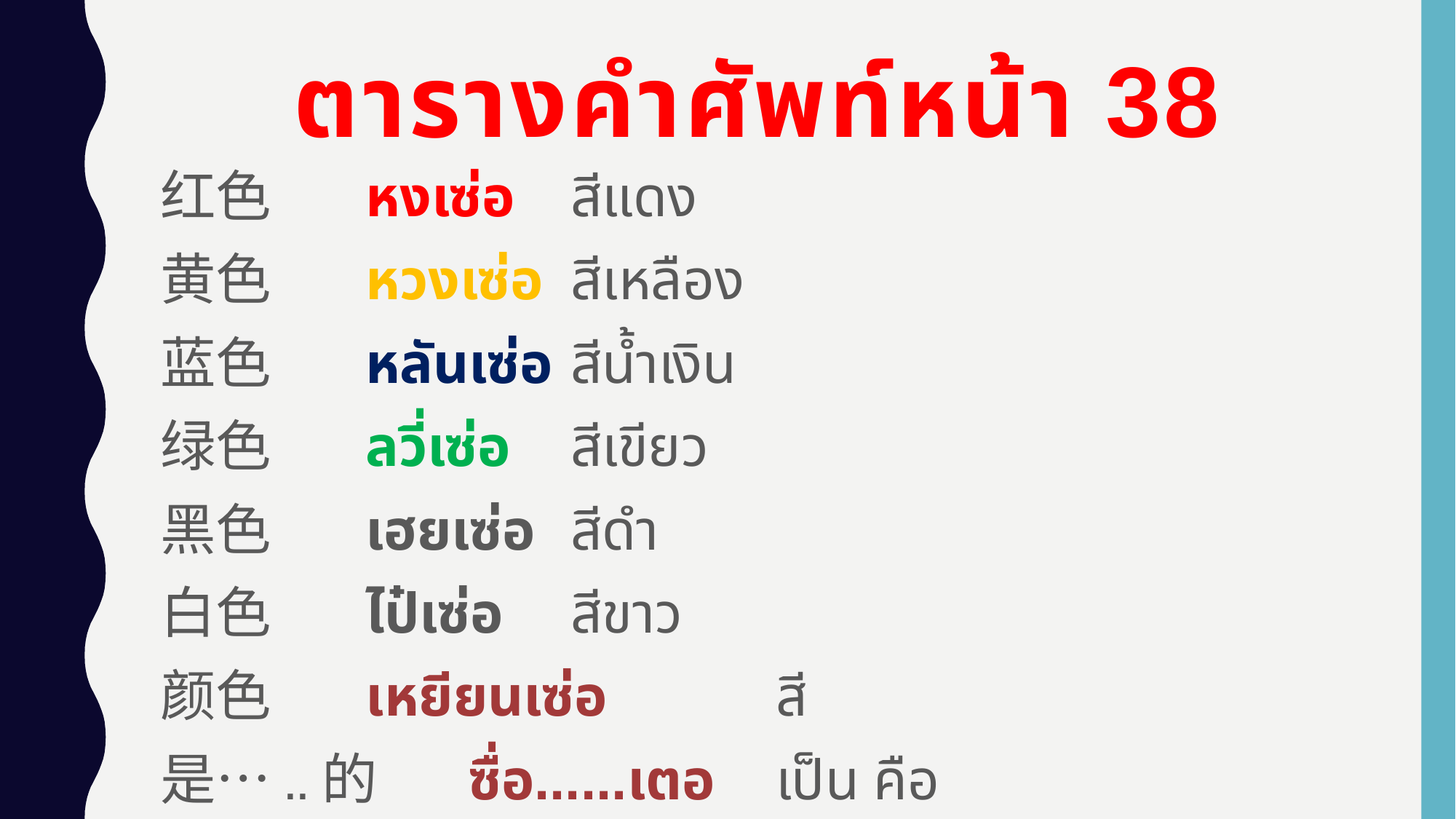

# ตารางคำศัพท์หน้า 38
红色	หงเซ่อ			สีแดง
黄色	หวงเซ่อ		สีเหลือง
蓝色	หลันเซ่อ		สีน้ำเงิน
绿色	ลวี่เซ่อ			สีเขียว
黑色	เฮยเซ่อ		สีดำ
白色	ไป๋เซ่อ			สีขาว
颜色	เหยียนเซ่อ		สี
是…..的	ซื่อ......เตอ		เป็น คือ